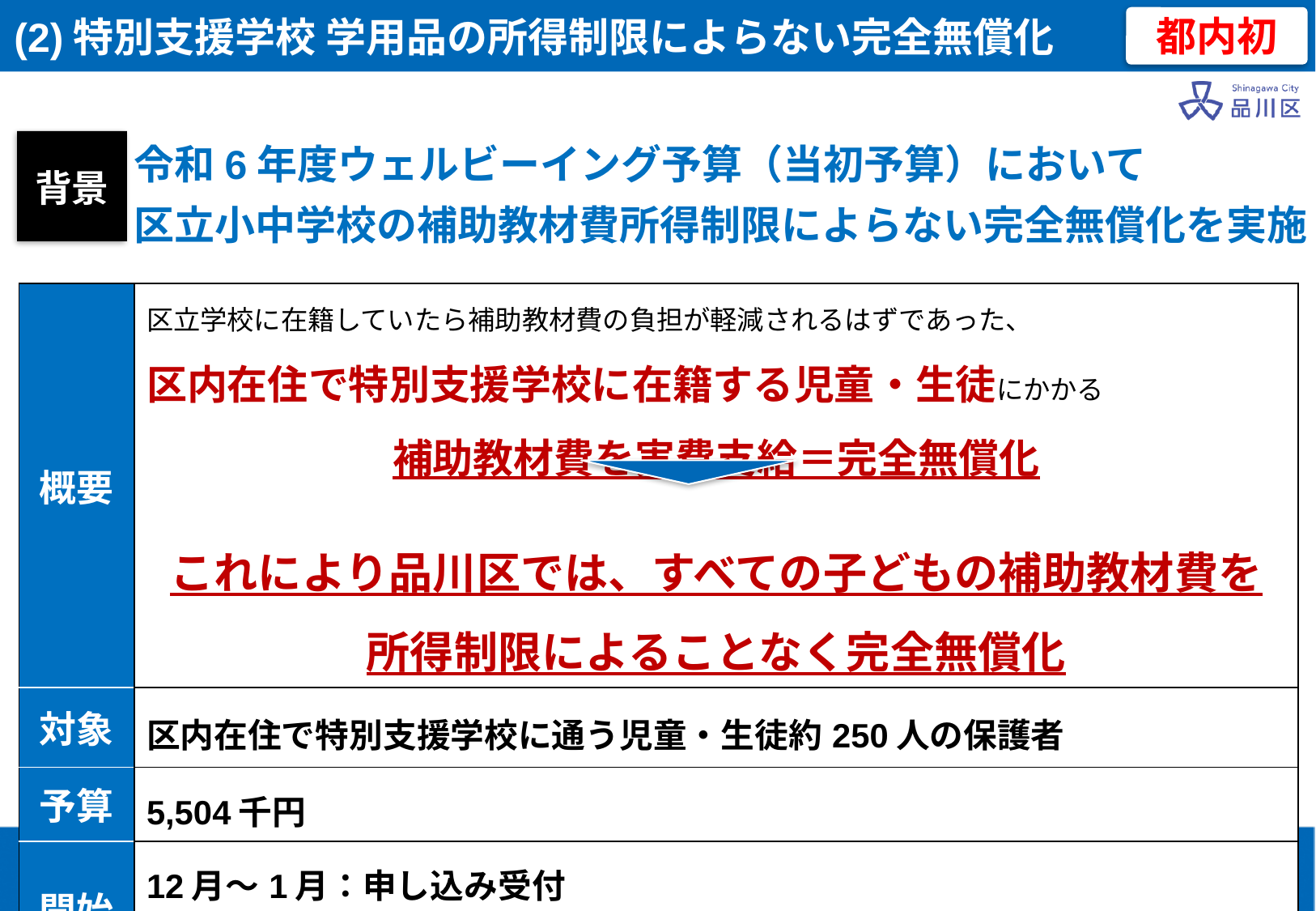

(2)特別支援学校 学用品の所得制限によらない完全無償化
都内初
令和6年度ウェルビーイング予算（当初予算）において
区立小中学校の補助教材費所得制限によらない完全無償化を実施
背景
| 概要 | 区立学校に在籍していたら補助教材費の負担が軽減されるはずであった、 区内在住で特別支援学校に在籍する児童・生徒にかかる 補助教材費を実費支給＝完全無償化 これにより品川区では、すべての子どもの補助教材費を 所得制限によることなく完全無償化 |
| --- | --- |
| 対象 | 区内在住で特別支援学校に通う児童・生徒約250人の保護者 |
| 予算 | 5,504千円 |
| 開始 | 12月～1月：申し込み受付 3月頃：支給 |